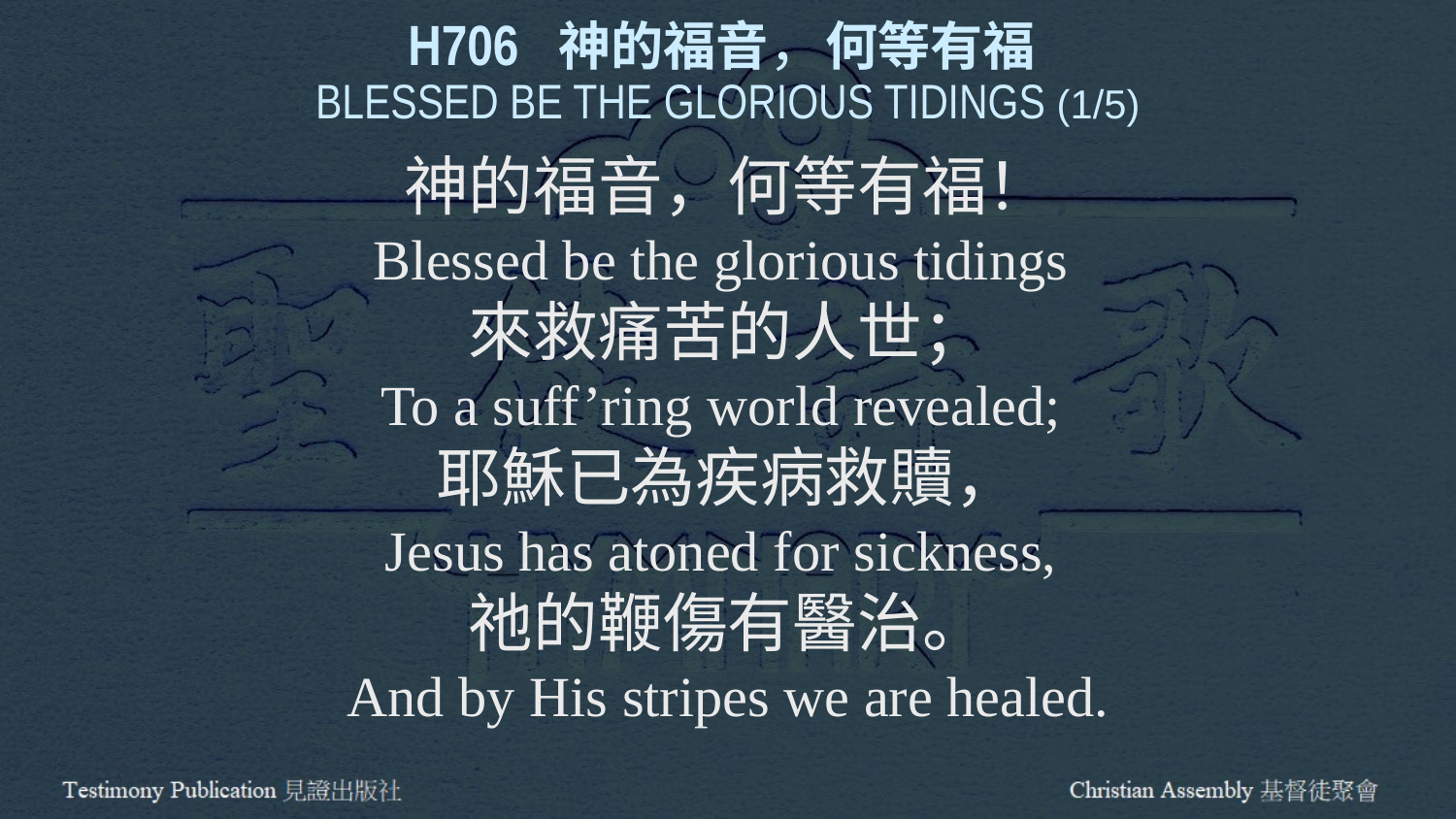

H706  神的福音，何等有福
BLESSED BE THE GLORIOUS TIDINGS (1/5)
神的福音，何等有福！
Blessed be the glorious tidings
來救痛苦的人世；
To a suff’ring world revealed;
耶穌已為疾病救贖，
Jesus has atoned for sickness,
祂的鞭傷有醫治。
And by His stripes we are healed.